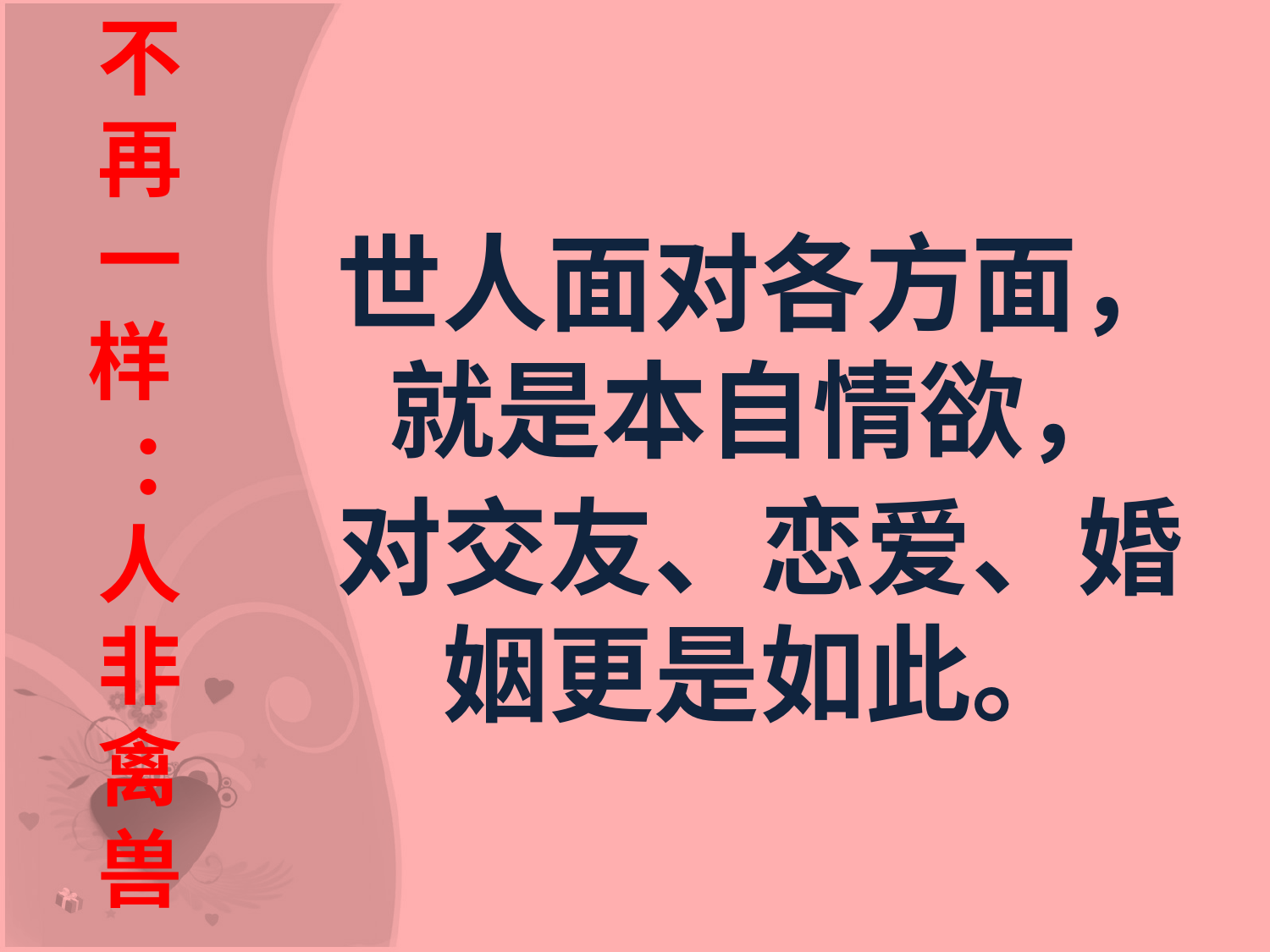

不再一样
  ： 人非禽兽
世人面对各方面，就是本自情欲，
对交友、恋爱、婚姻更是如此。